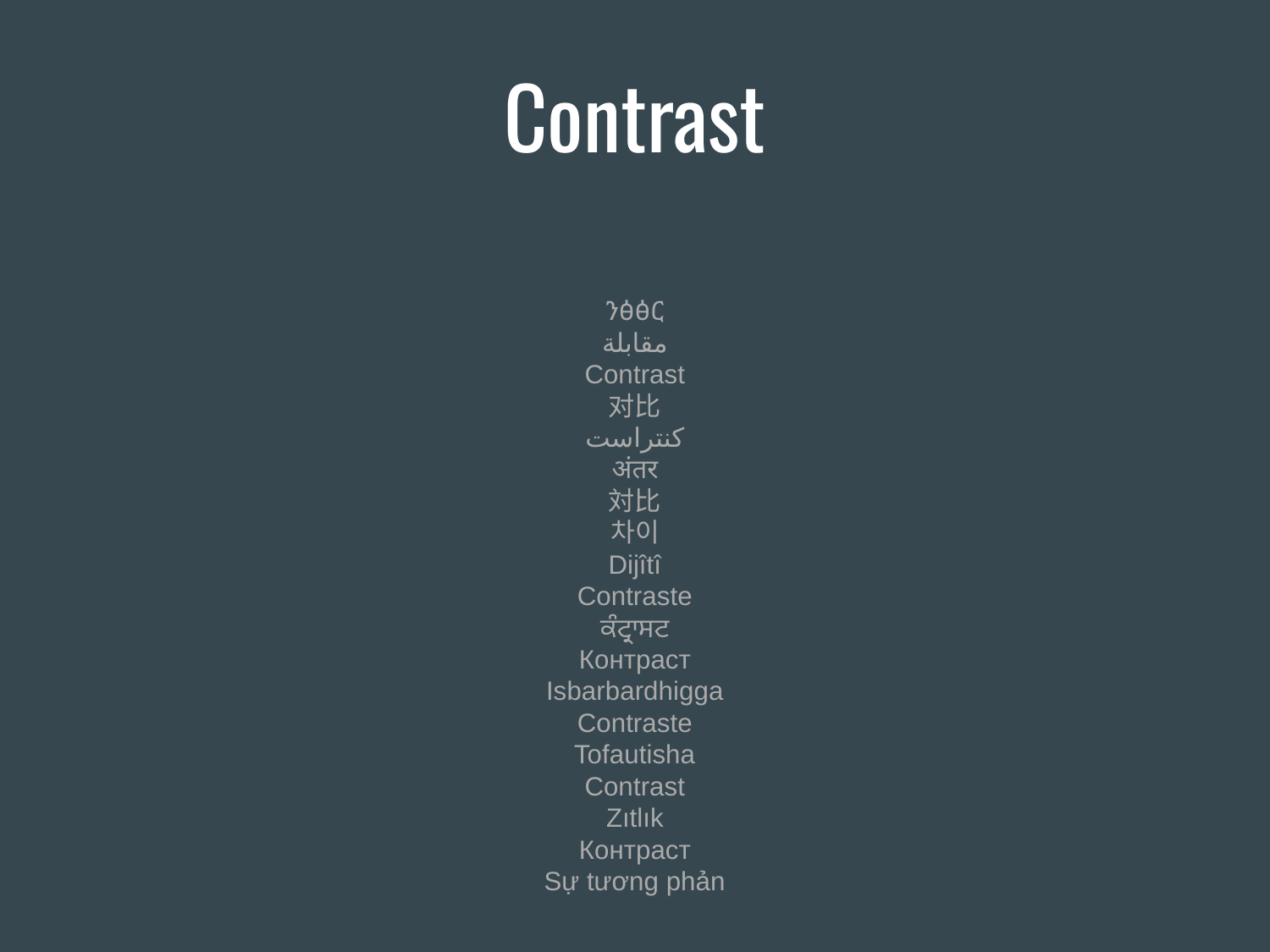

Contrast
ንፅፅር
مقابلة
Contrast
对比
کنتراست
अंतर
対比
차이
Dijîtî
Contraste
ਕੰਟ੍ਰਾਸਟ
Контраст
Isbarbardhigga
Contraste
Tofautisha
Contrast
Zıtlık
Контраст
Sự tương phản